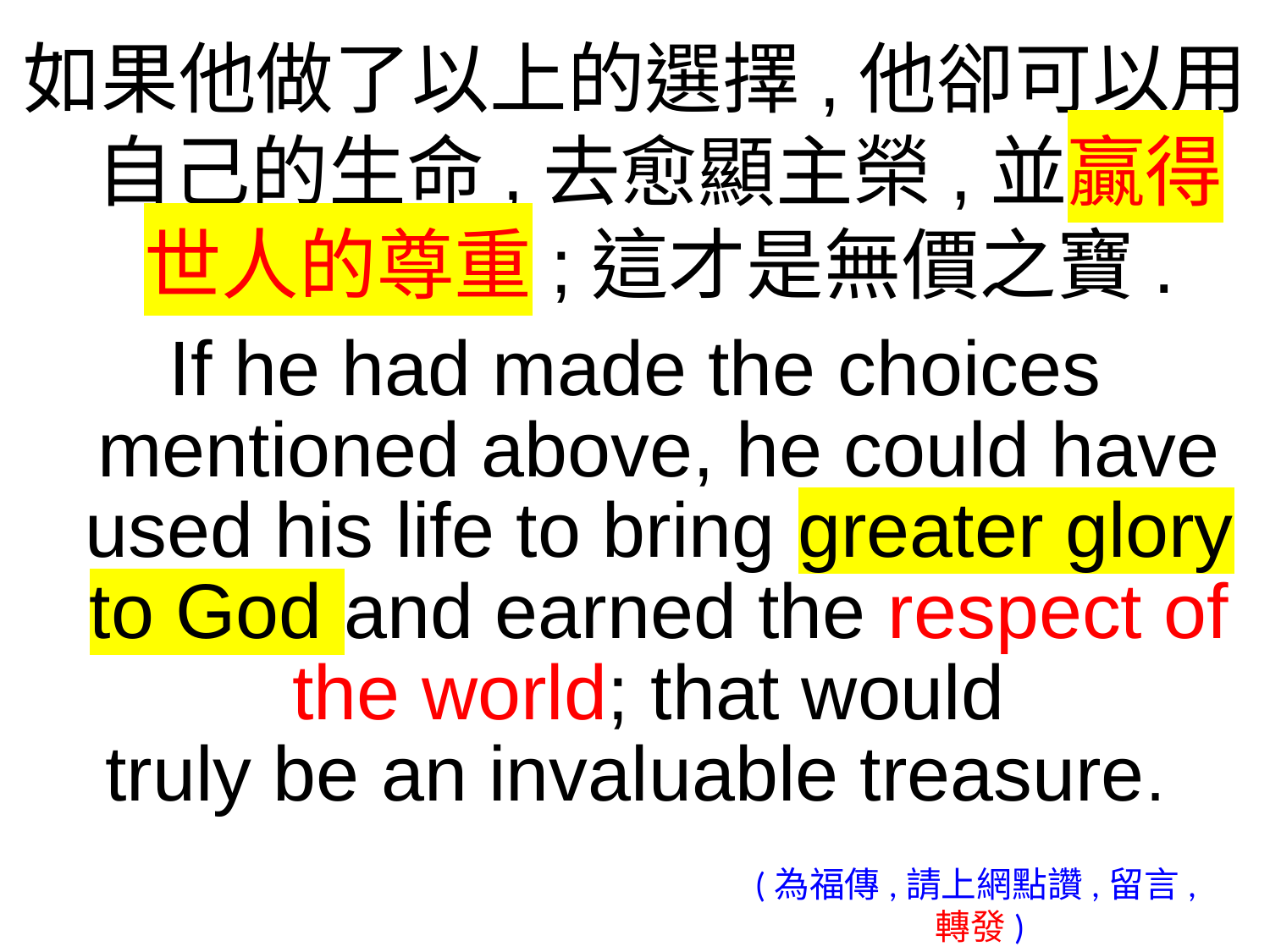

如果他做了以上的選擇,他卻可以用自己的生命,去愈顯主榮,並贏得世人的尊重;這才是無價之寶.
If he had made the choices mentioned above, he could have used his life to bring greater glory to God and earned the respect of the world; that would
truly be an invaluable treasure.
(為福傳,請上網點讚,留言,轉發)